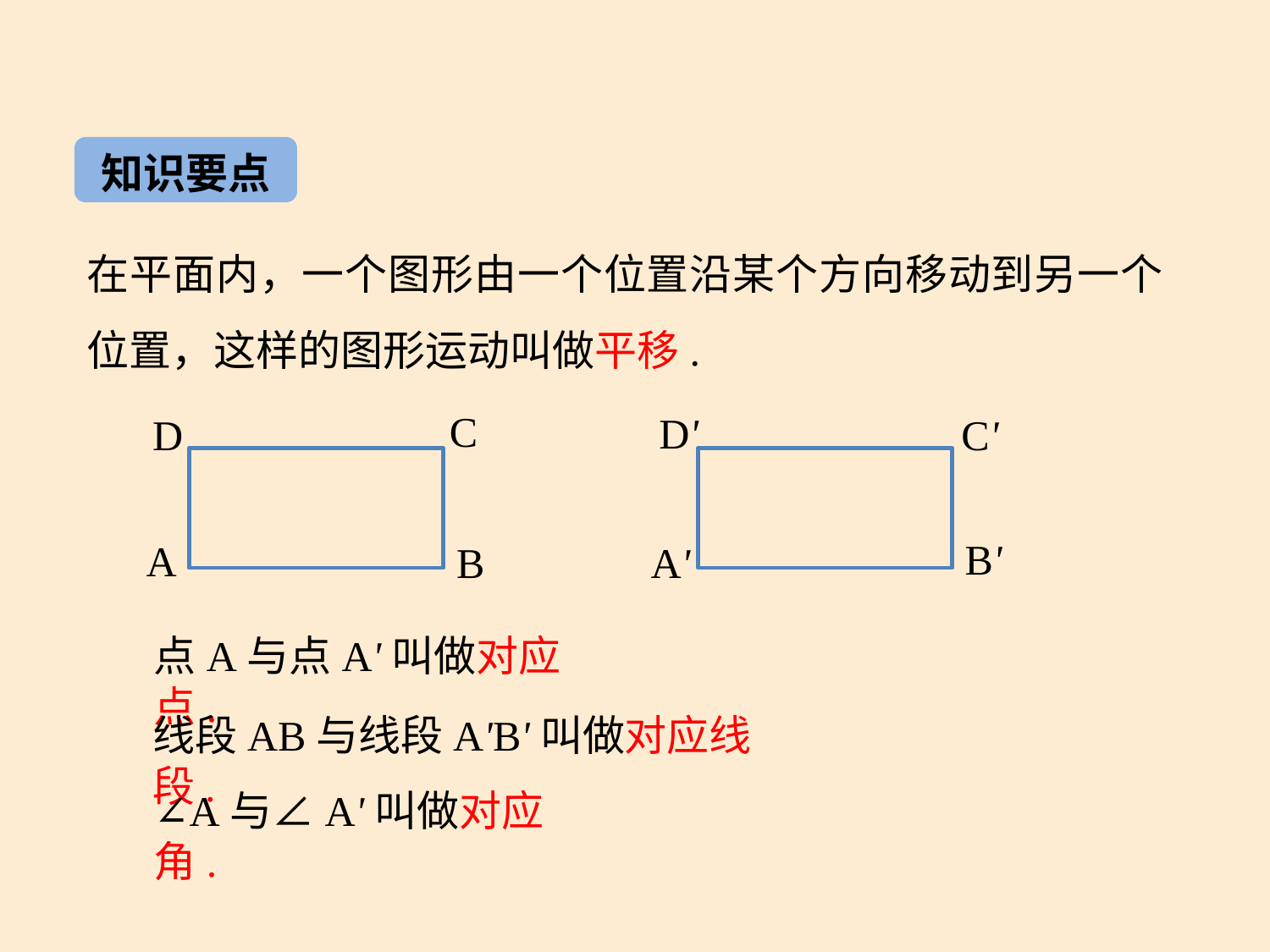

知识要点
在平面内，一个图形由一个位置沿某个方向移动到另一个位置，这样的图形运动叫做平移.
C
D
A
B
D'
C'
B'
A'

点A与点A'叫做对应点.
线段AB与线段A'B'叫做对应线段.
∠A与∠A'叫做对应角.